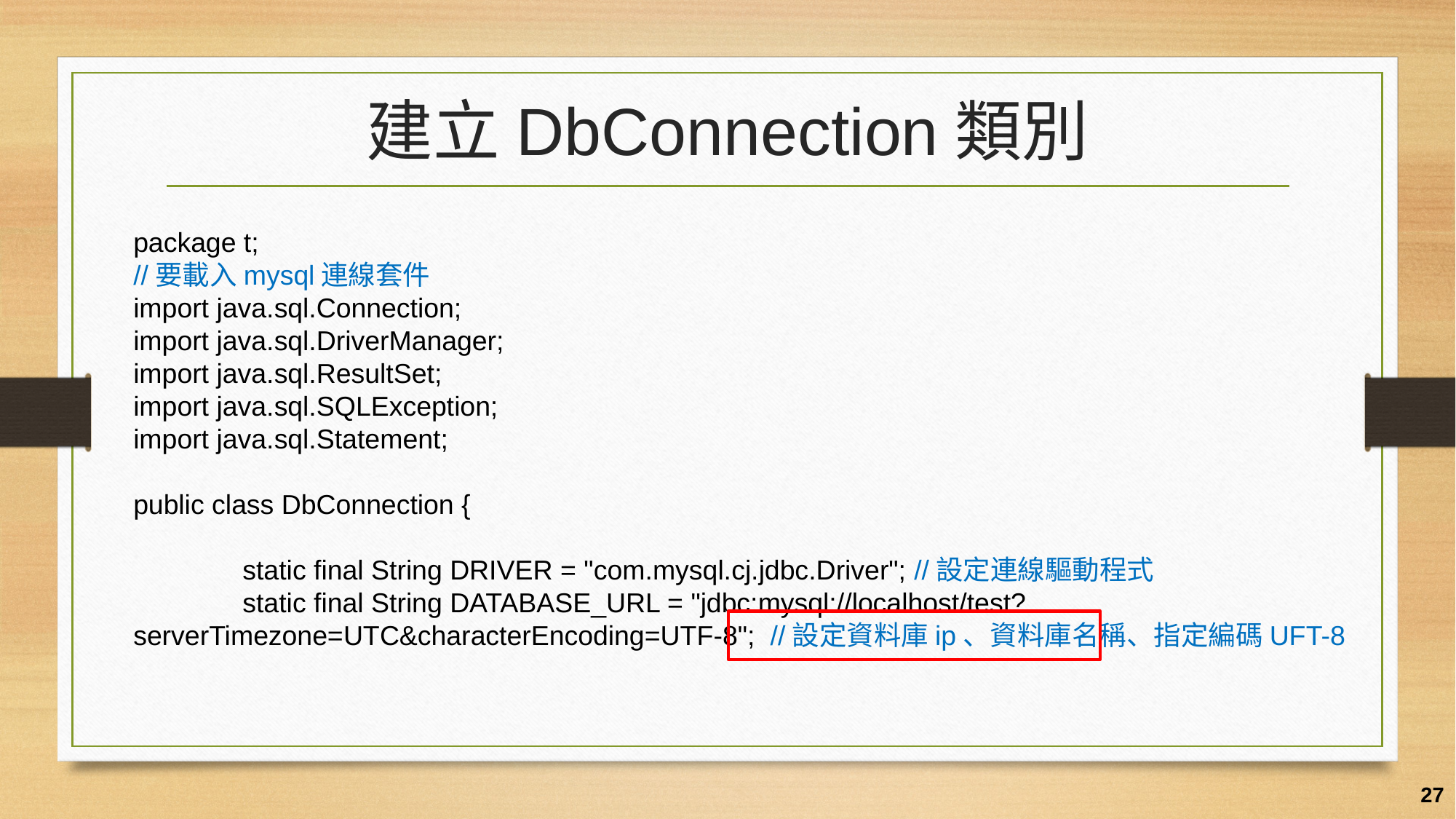

# 建立DbConnection類別
package t;
//要載入mysql連線套件
import java.sql.Connection;
import java.sql.DriverManager;
import java.sql.ResultSet;
import java.sql.SQLException;
import java.sql.Statement;

public class DbConnection {

	static final String DRIVER = "com.mysql.cj.jdbc.Driver"; //設定連線驅動程式
	static final String DATABASE_URL = "jdbc:mysql://localhost/test?serverTimezone=UTC&characterEncoding=UTF-8";  //設定資料庫ip、資料庫名稱、指定編碼UFT-8

27